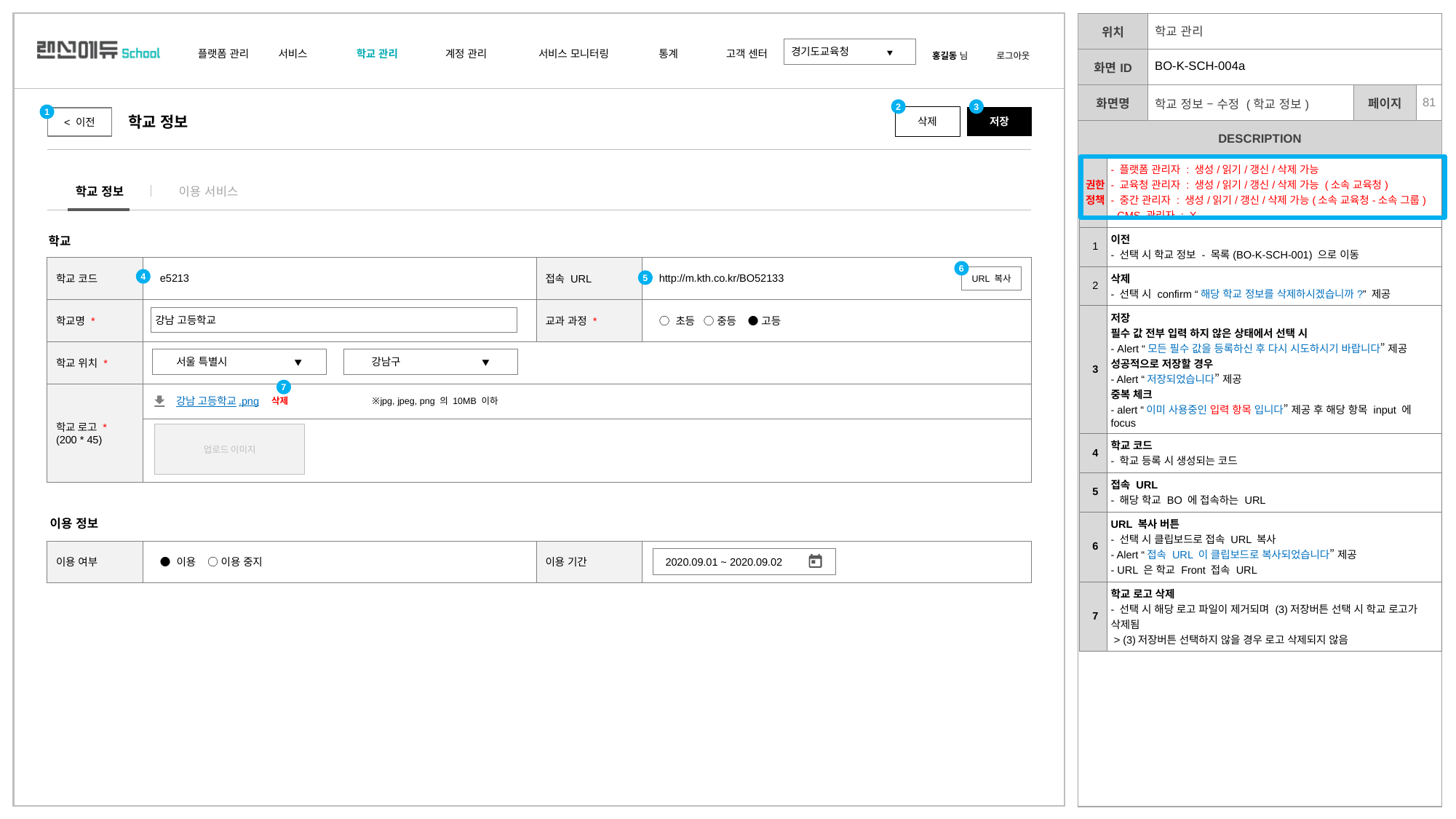

|  | 학교 관리 |  |  |
| --- | --- | --- | --- |
|  | BO-K-SCH-004a |  |  |
|  | 학교 정보 – 수정 (학교 정보) |  |  |
2
3
1
삭제
저장
< 이전
학교 정보

| 권한 정책 | - 플랫폼 관리자 : 생성/읽기/갱신/삭제 가능 - 교육청 관리자 : 생성/읽기/갱신/삭제 가능 (소속 교육청) - 중간 관리자 : 생성/읽기/갱신/삭제 가능(소속 교육청-소속 그룹) - CMS 관리자 : X |
| --- | --- |
| 1 | 이전 - 선택 시 학교 정보 - 목록(BO-K-SCH-001) 으로 이동 |
| 2 | 삭제 - 선택 시 confirm “해당 학교 정보를 삭제하시겠습니까?” 제공 |
| 3 | 저장 필수 값 전부 입력 하지 않은 상태에서 선택 시 - Alert “모든 필수 값을 등록하신 후 다시 시도하시기 바랍니다” 제공 성공적으로 저장할 경우 - Alert “저장되었습니다” 제공 중복 체크 - alert “이미 사용중인 입력 항목 입니다” 제공 후 해당 항목 input 에 focus |
| 4 | 학교 코드 - 학교 등록 시 생성되는 코드 |
| 5 | 접속 URL - 해당 학교 BO 에 접속하는 URL |
| 6 | URL 복사 버튼 - 선택 시 클립보드로 접속 URL 복사 - Alert “접속 URL 이 클립보드로 복사되었습니다” 제공 - URL 은 학교 Front 접속 URL |
| 7 | 학교 로고 삭제 - 선택 시 해당 로고 파일이 제거되며 (3)저장버튼 선택 시 학교 로고가 삭제됨 > (3)저장버튼 선택하지 않을 경우 로고 삭제되지 않음 |
학교 정보
이용 서비스
학교
| 학교 코드 | e5213 | 접속 URL | http://m.kth.co.kr/BO52133 |
| --- | --- | --- | --- |
| 학교명 \* |  | 교과 과정 \* | ○ 초등 ○ 중등 ● 고등 |
| 학교 위치 \* |  |  |  |
| 학교 로고 \* (200 \* 45) |  |  |  |
|  |  |  |  |
6
URL 복사
4
5
강남 고등학교
서울 특별시                       ▼
강남구                            ▼
7
삭제
강남 고등학교.png

※ jpg, jpeg, png 의 10MB 이하
업로드 이미지
이용 정보
| 이용 여부 | ● 이용 ○ 이용 중지 | 이용 기간 |  |
| --- | --- | --- | --- |
2020.09.01 ~ 2020.09.02